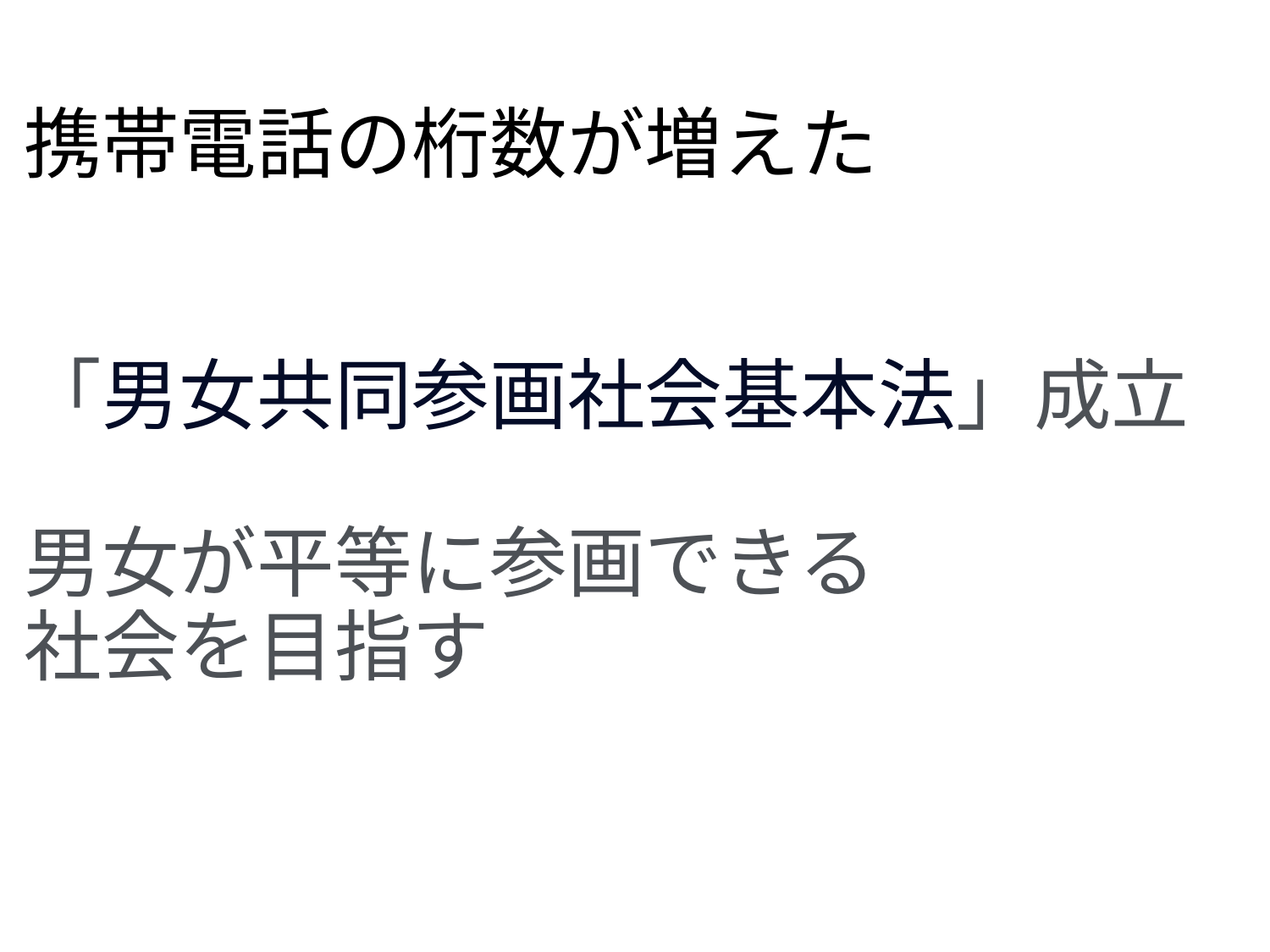

# 携帯電話の桁数が増えた 「男女共同参画社会基本法」成立 男女が平等に参画できる 社会を目指す